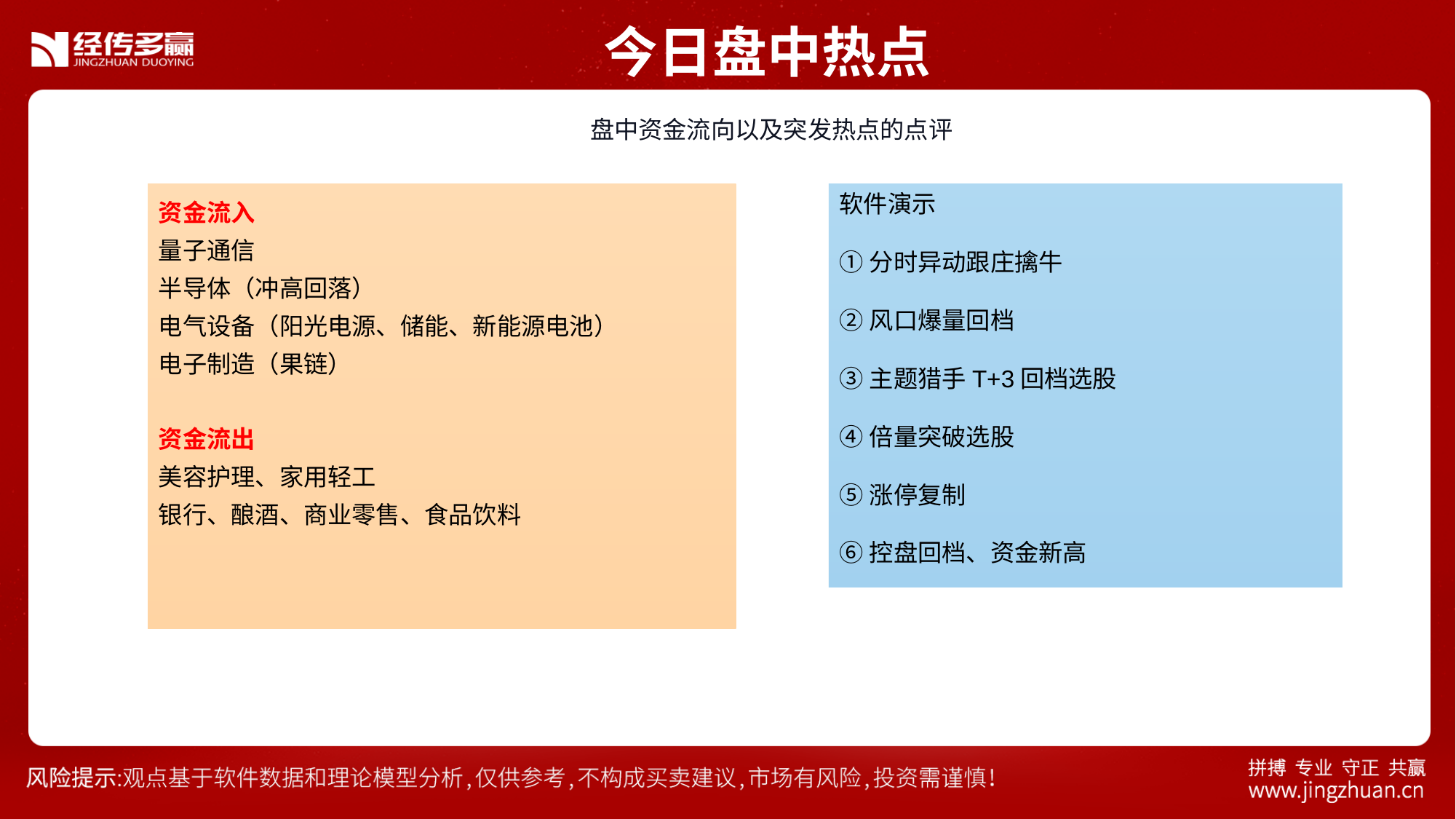

今日盘中热点
          盘中资金流向以及突发热点的点评

资金流入
量子通信
半导体（冲高回落）
电气设备（阳光电源、储能、新能源电池）
电子制造（果链）

资金流出
美容护理、家用轻工
银行、酿酒、商业零售、食品饮料
软件演示

①分时异动跟庄擒牛

②风口爆量回档

③主题猎手T+3回档选股

④倍量突破选股

⑤涨停复制

⑥控盘回档、资金新高